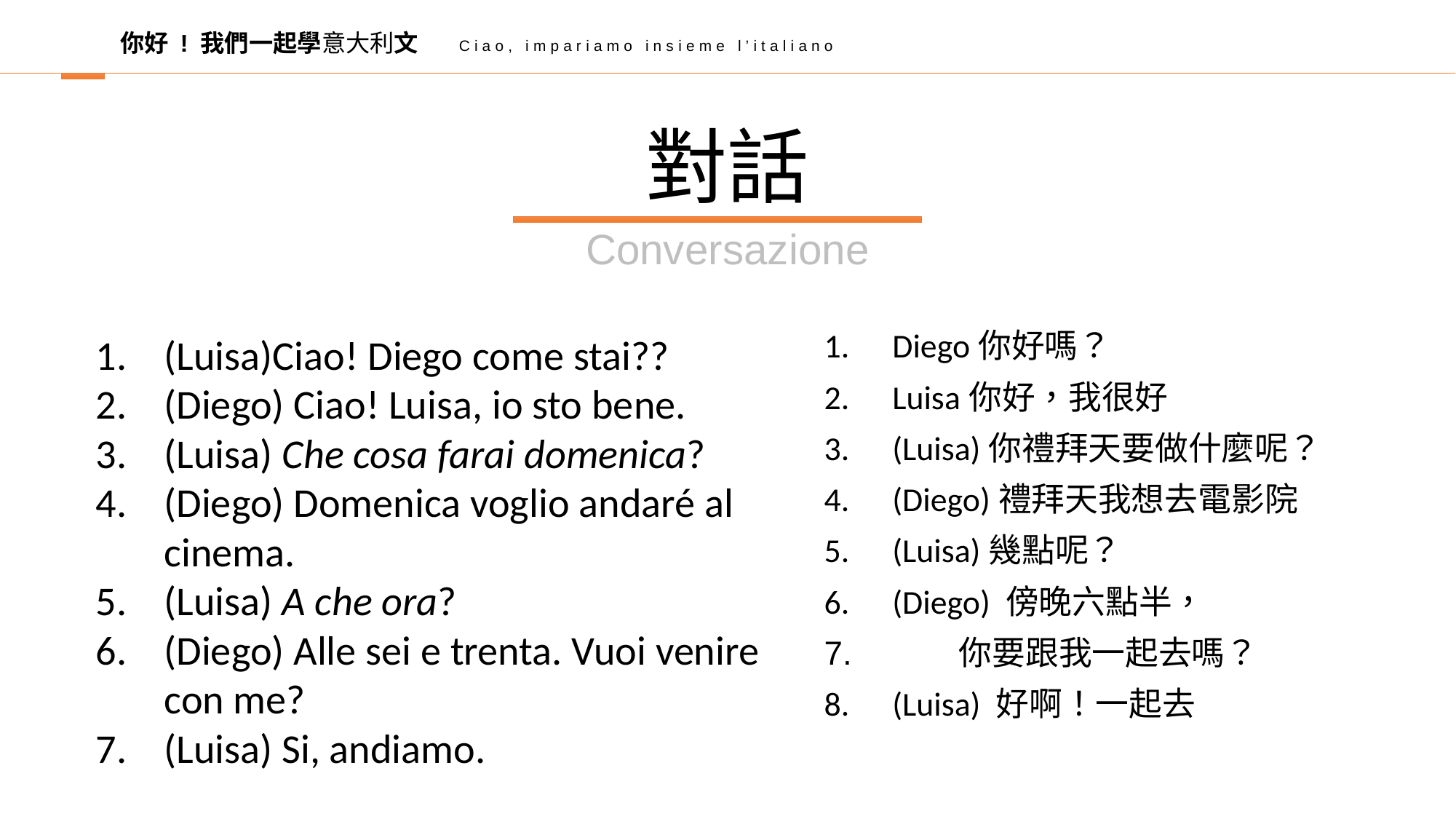

你好 ! 我們一起學意大利文
Ciao, impariamo insieme l’italiano

對話
Conversazione

(Luisa)Ciao! Diego come stai??
(Diego) Ciao! Luisa, io sto bene.
(Luisa) Che cosa farai domenica?
(Diego) Domenica voglio andaré al cinema.
(Luisa) A che ora?
(Diego) Alle sei e trenta. Vuoi venire con me?
(Luisa) Si, andiamo.
Diego你好嗎？
Luisa你好，我很好
(Luisa)你禮拜天要做什麼呢？
(Diego)禮拜天我想去電影院
(Luisa)幾點呢？
(Diego) 傍晚六點半，
　　你要跟我一起去嗎？
(Luisa) 好啊！一起去